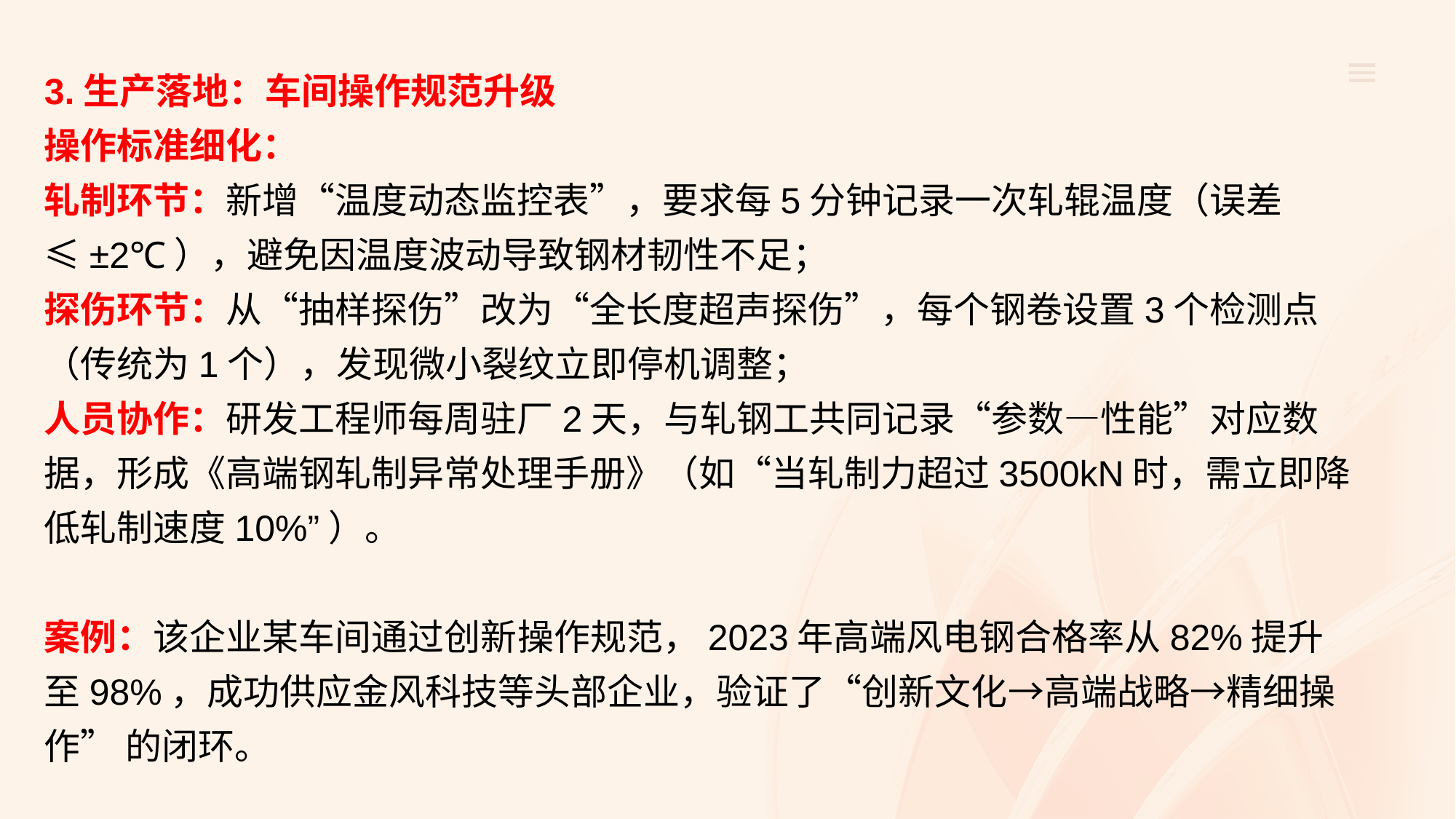

3.生产落地：车间操作规范升级
操作标准细化：
轧制环节：新增“温度动态监控表”，要求每5分钟记录一次轧辊温度（误差≤±2℃），避免因温度波动导致钢材韧性不足；
探伤环节：从“抽样探伤”改为“全长度超声探伤”，每个钢卷设置3个检测点（传统为1个），发现微小裂纹立即停机调整；
人员协作：研发工程师每周驻厂2天，与轧钢工共同记录“参数—性能”对应数据，形成《高端钢轧制异常处理手册》（如“当轧制力超过3500kN时，需立即降低轧制速度10%”）。

案例：该企业某车间通过创新操作规范，2023年高端风电钢合格率从82%提升至98%，成功供应金风科技等头部企业，验证了“创新文化→高端战略→精细操作” 的闭环。